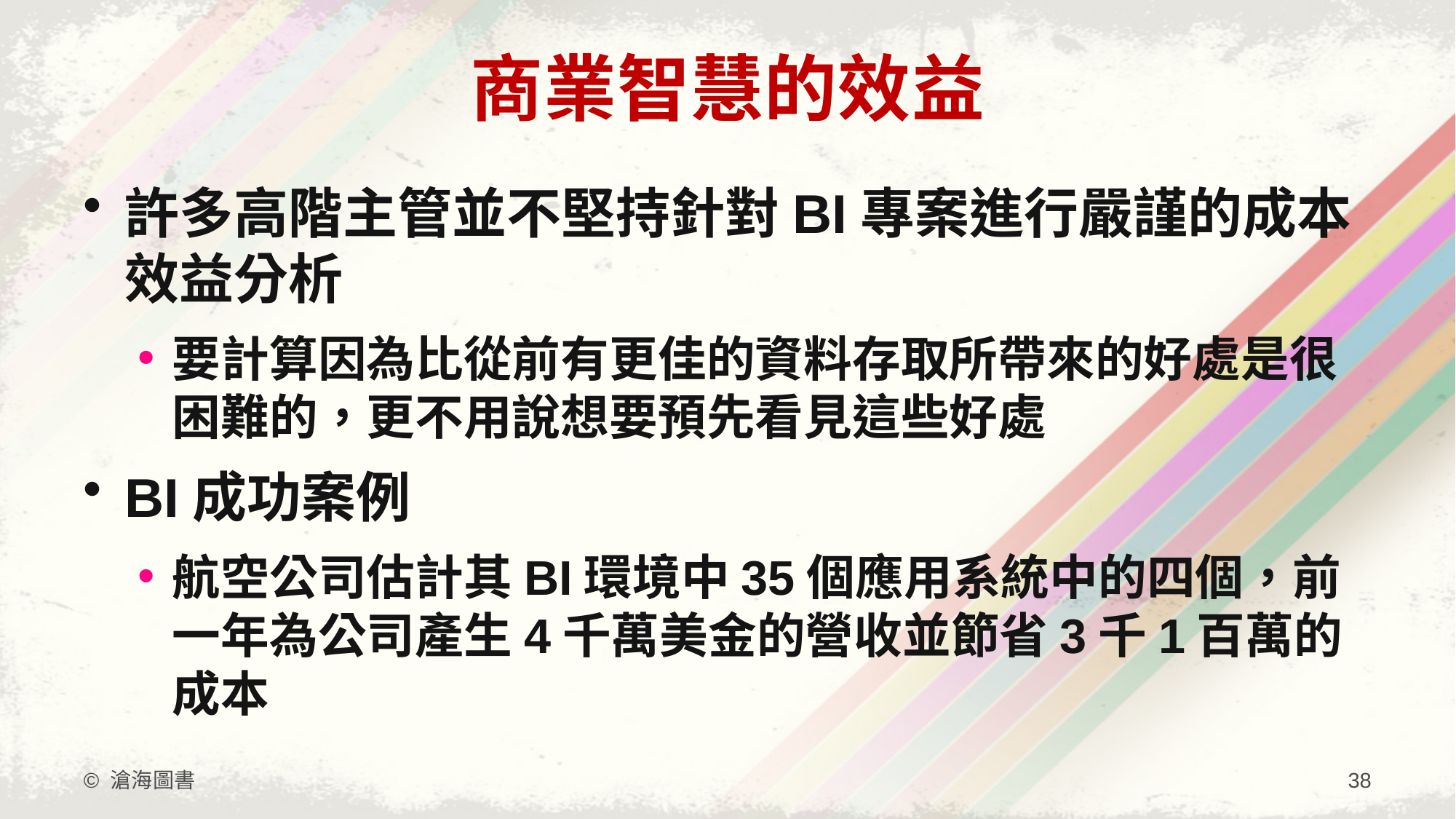

# 商業智慧的效益
許多高階主管並不堅持針對BI專案進行嚴謹的成本效益分析
要計算因為比從前有更佳的資料存取所帶來的好處是很困難的，更不用說想要預先看見這些好處
BI成功案例
航空公司估計其BI環境中35個應用系統中的四個，前一年為公司產生4千萬美金的營收並節省3千1百萬的成本

© 滄海圖書
38